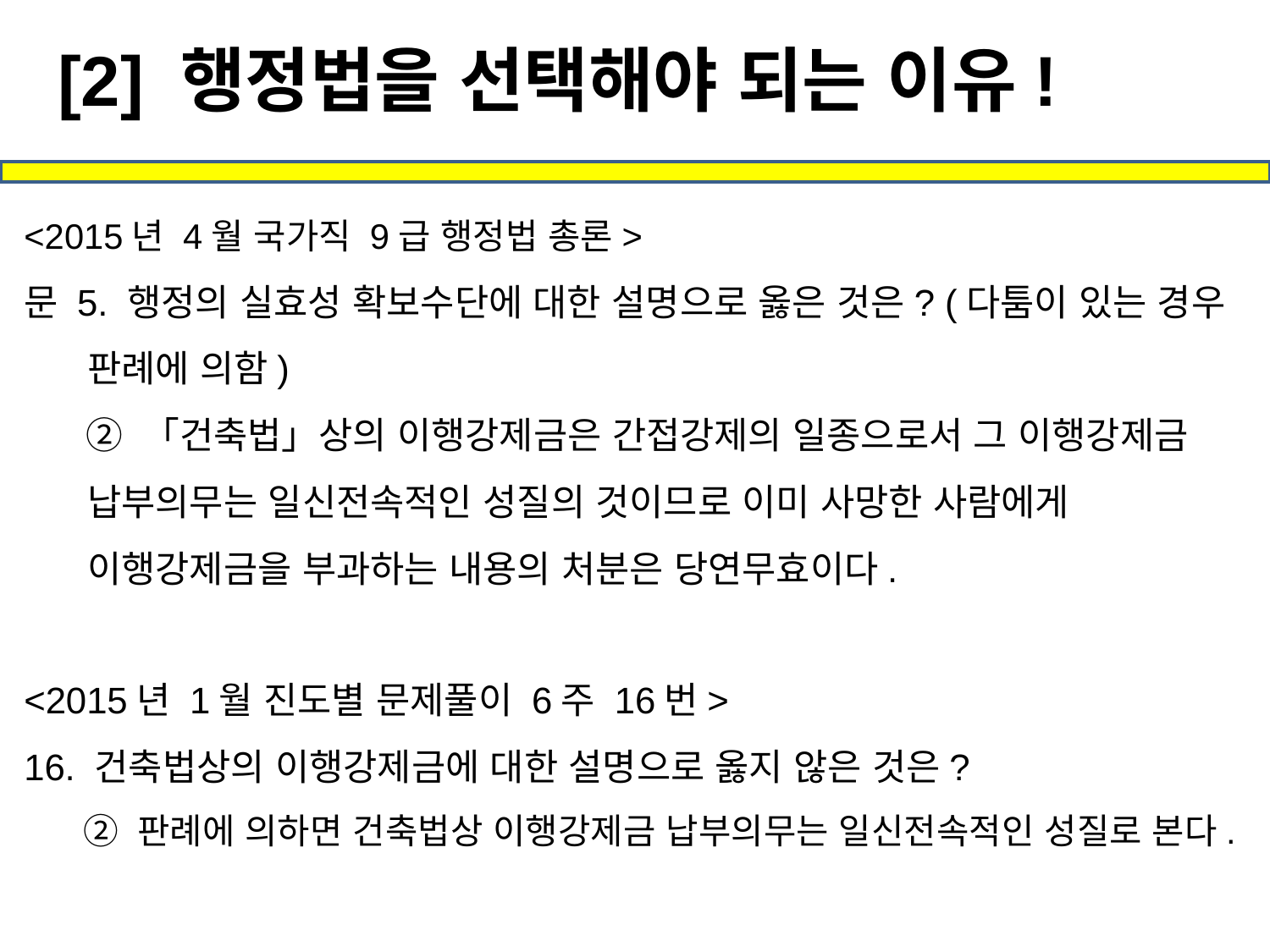

[2] 행정법을 선택해야 되는 이유!

<2015년 4월 국가직 9급 행정법 총론>
문 5. 행정의 실효성 확보수단에 대한 설명으로 옳은 것은? (다툼이 있는 경우 판례에 의함)
      ② 「건축법」상의 이행강제금은 간접강제의 일종으로서 그 이행강제금 납부의무는 일신전속적인 성질의 것이므로 이미 사망한 사람에게 이행강제금을 부과하는 내용의 처분은 당연무효이다.
<2015년 1월 진도별 문제풀이 6주 16번>
16. 건축법상의 이행강제금에 대한 설명으로 옳지 않은 것은?
      ② 판례에 의하면 건축법상 이행강제금 납부의무는 일신전속적인 성질로 본다.